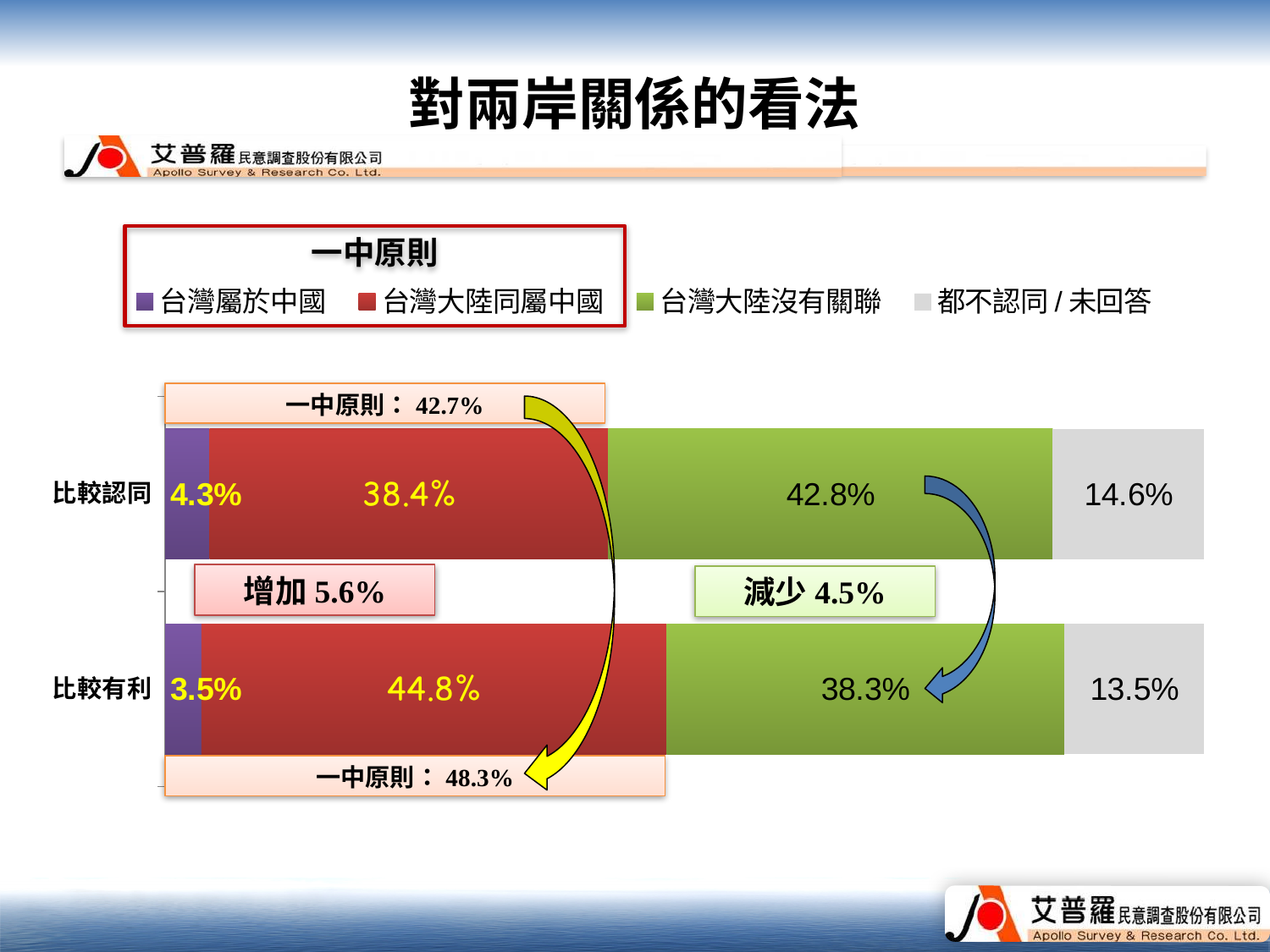

# 對兩岸關係的看法
一中原則

### Chart

| Category | 台灣屬於中國 | 台灣大陸同屬中國 | 台灣大陸沒有關聯 | 都不認同/未回答 |
|---|---|---|---|---|
| 比較認同 | 0.043 | 0.384 | 0.428 | 0.146 |
| 比較有利 | 0.035 | 0.448 | 0.383 | 0.135 |
一中原則：42.7%

增加5.6%
減少4.5%
一中原則：48.3%